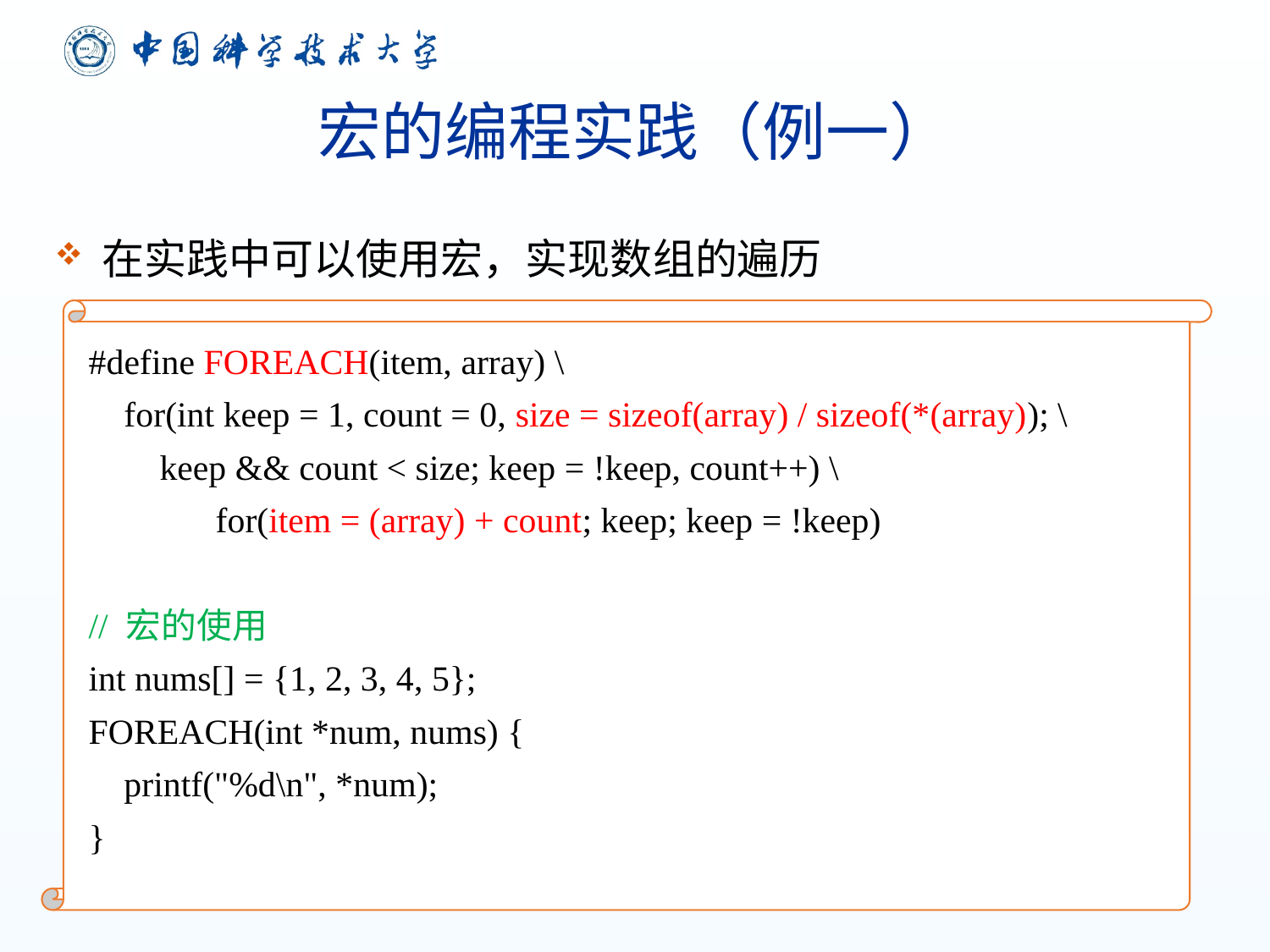

# 宏的编程实践（例一）
在实践中可以使用宏，实现数组的遍历
#define FOREACH(item, array) \
    for(int keep = 1, count = 0, size = sizeof(array) / sizeof(*(array)); \
        keep && count < size; keep = !keep, count++) \
        	for(item = (array) + count; keep; keep = !keep)

// 宏的使用
int nums[] = {1, 2, 3, 4, 5};
FOREACH(int *num, nums) {
    printf("%d\n", *num);
}